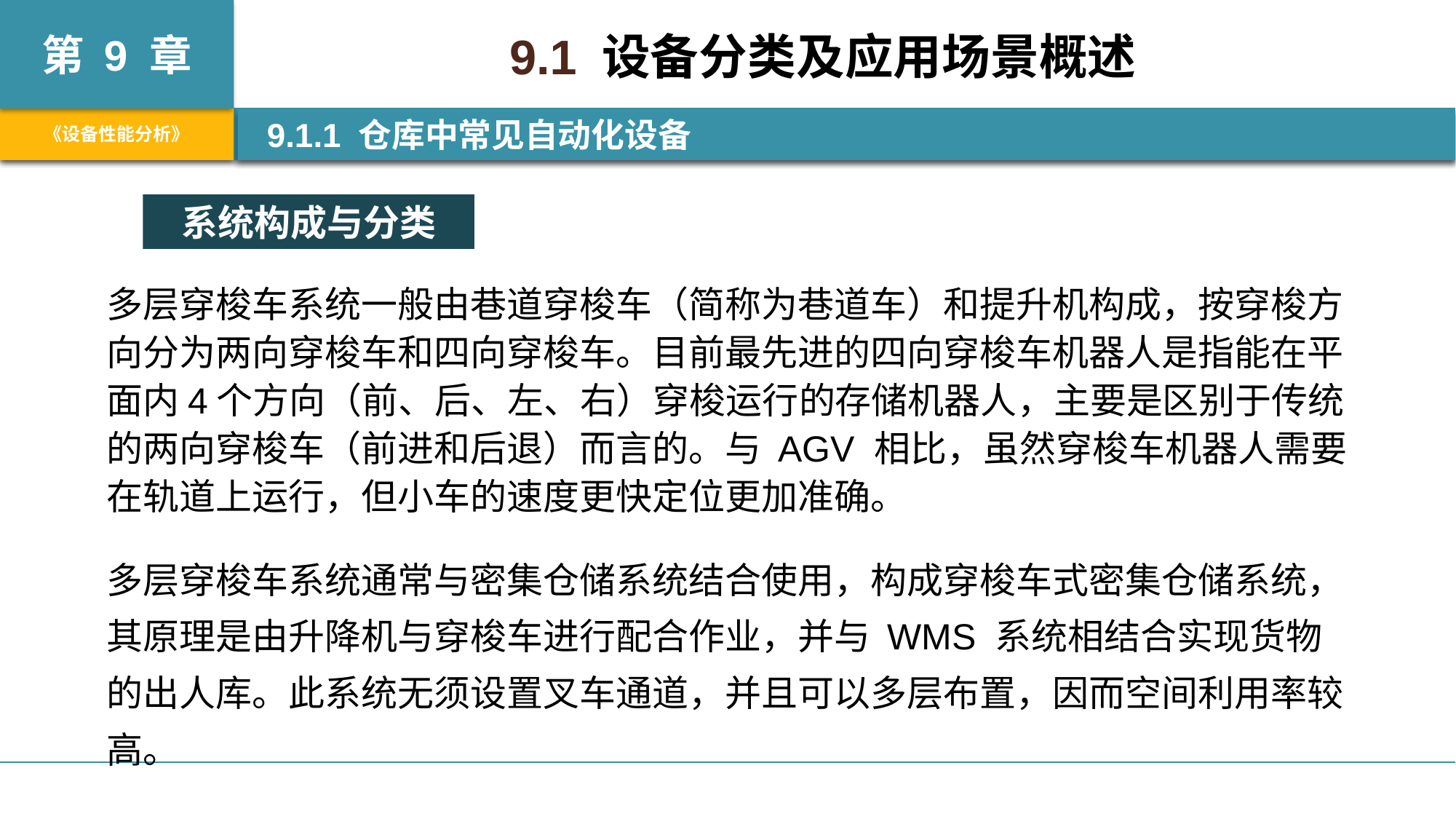

9.1 设备分类及应用场景概述
  9.1.1 仓库中常见自动化设备
系统构成与分类
多层穿梭车系统一般由巷道穿梭车（简称为巷道车）和提升机构成，按穿梭方向分为两向穿梭车和四向穿梭车。目前最先进的四向穿梭车机器人是指能在平面内4个方向（前、后、左、右）穿梭运行的存储机器人，主要是区别于传统的两向穿梭车（前进和后退）而言的。与 AGV 相比，虽然穿梭车机器人需要在轨道上运行，但小车的速度更快定位更加准确。
多层穿梭车系统通常与密集仓储系统结合使用，构成穿梭车式密集仓储系统，其原理是由升降机与穿梭车进行配合作业，并与 WMS 系统相结合实现货物的出人库。此系统无须设置叉车通道，并且可以多层布置，因而空间利用率较高。